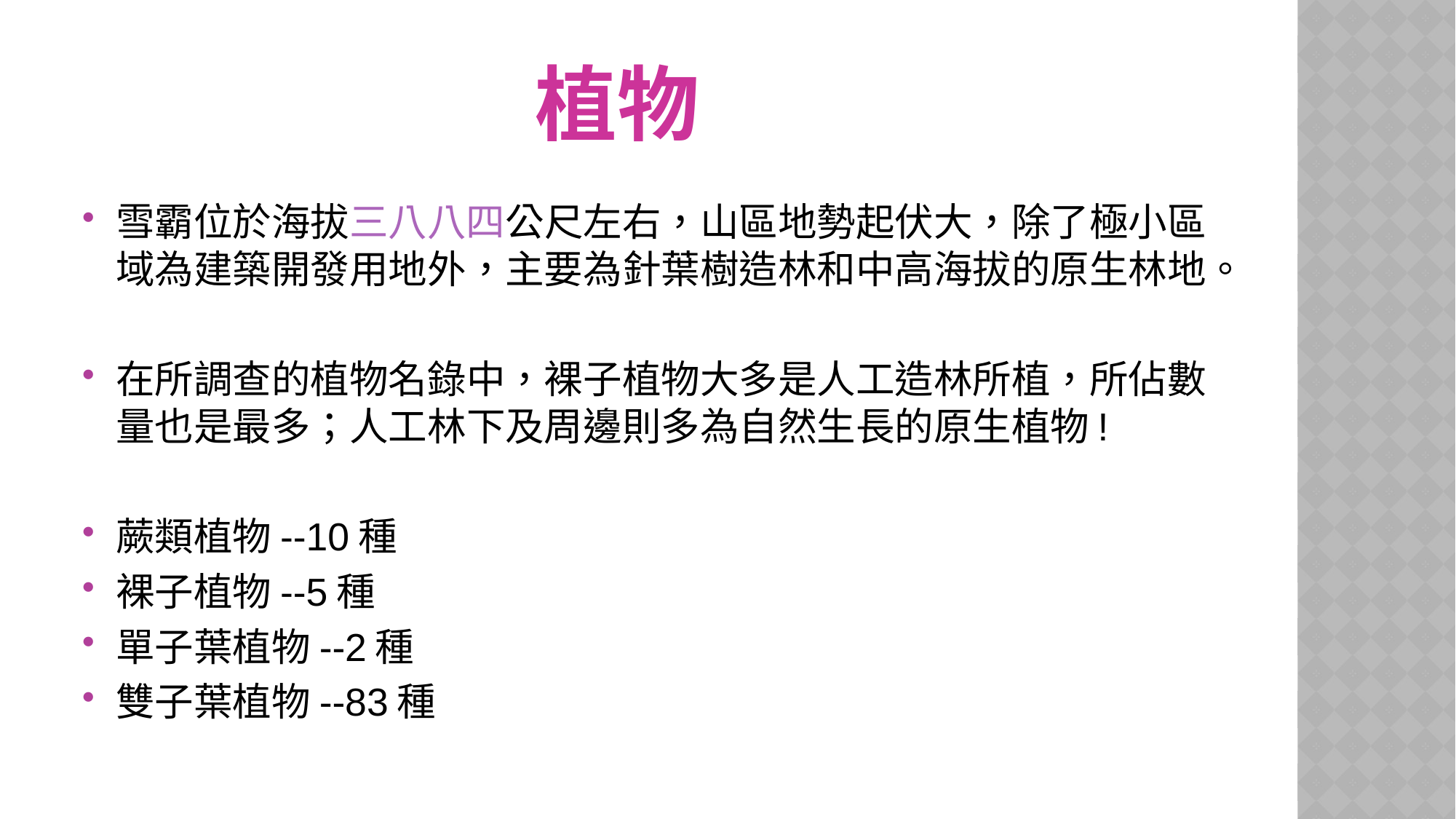

# 植物
雪霸位於海拔三八八四公尺左右，山區地勢起伏大，除了極小區域為建築開發用地外，主要為針葉樹造林和中高海拔的原生林地。

在所調查的植物名錄中，裸子植物大多是人工造林所植，所佔數量也是最多；人工林下及周邊則多為自然生長的原生植物!

蕨類植物--10種
裸子植物--5種
單子葉植物--2種
雙子葉植物--83種